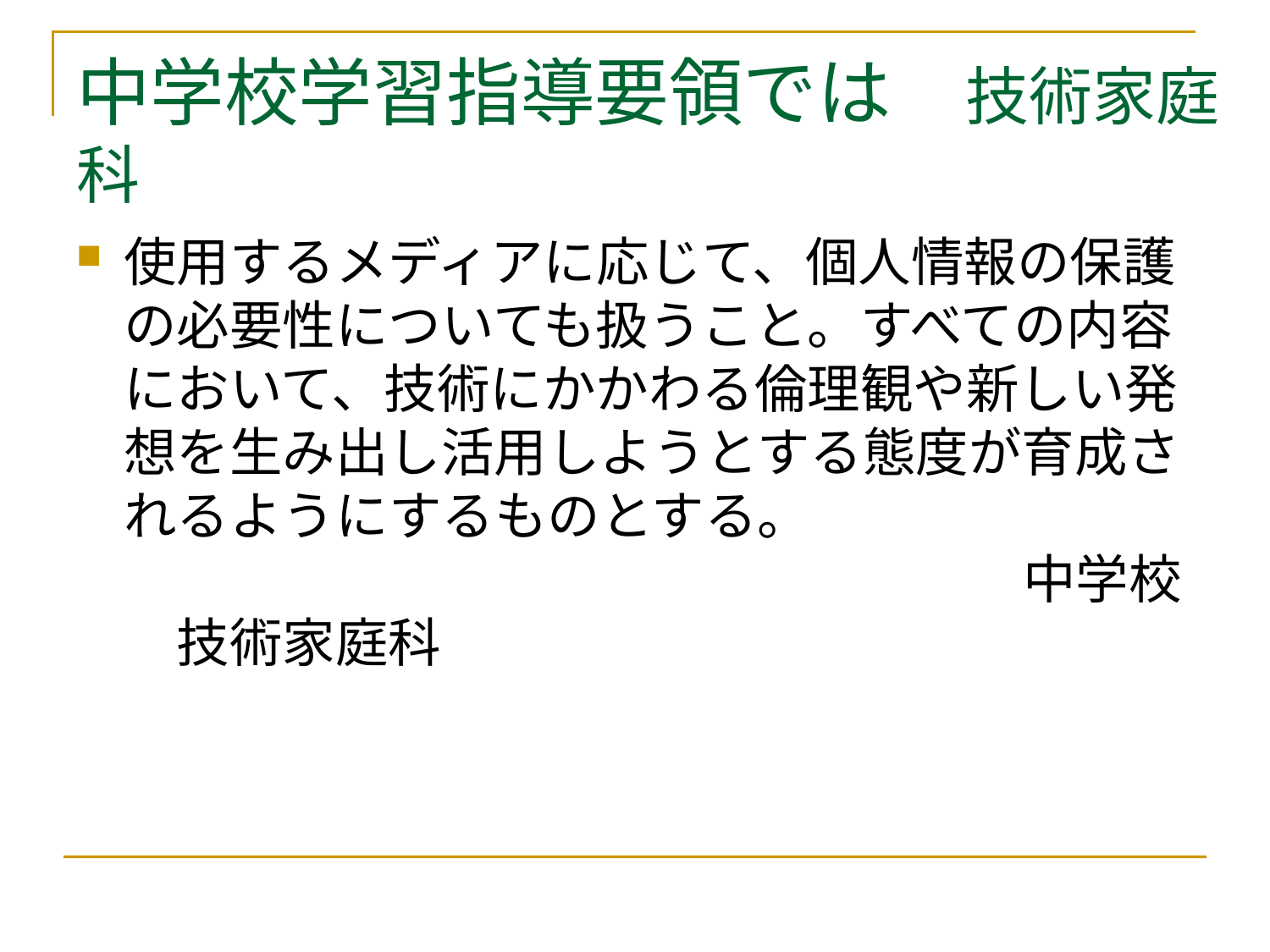

# 中学校学習指導要領では　技術家庭科
使用するメディアに応じて、個人情報の保護の必要性についても扱うこと。すべての内容において、技術にかかわる倫理観や新しい発想を生み出し活用しようとする態度が育成されるようにするものとする。
　　　　　　　　　　　　　　　　　中学校　技術家庭科